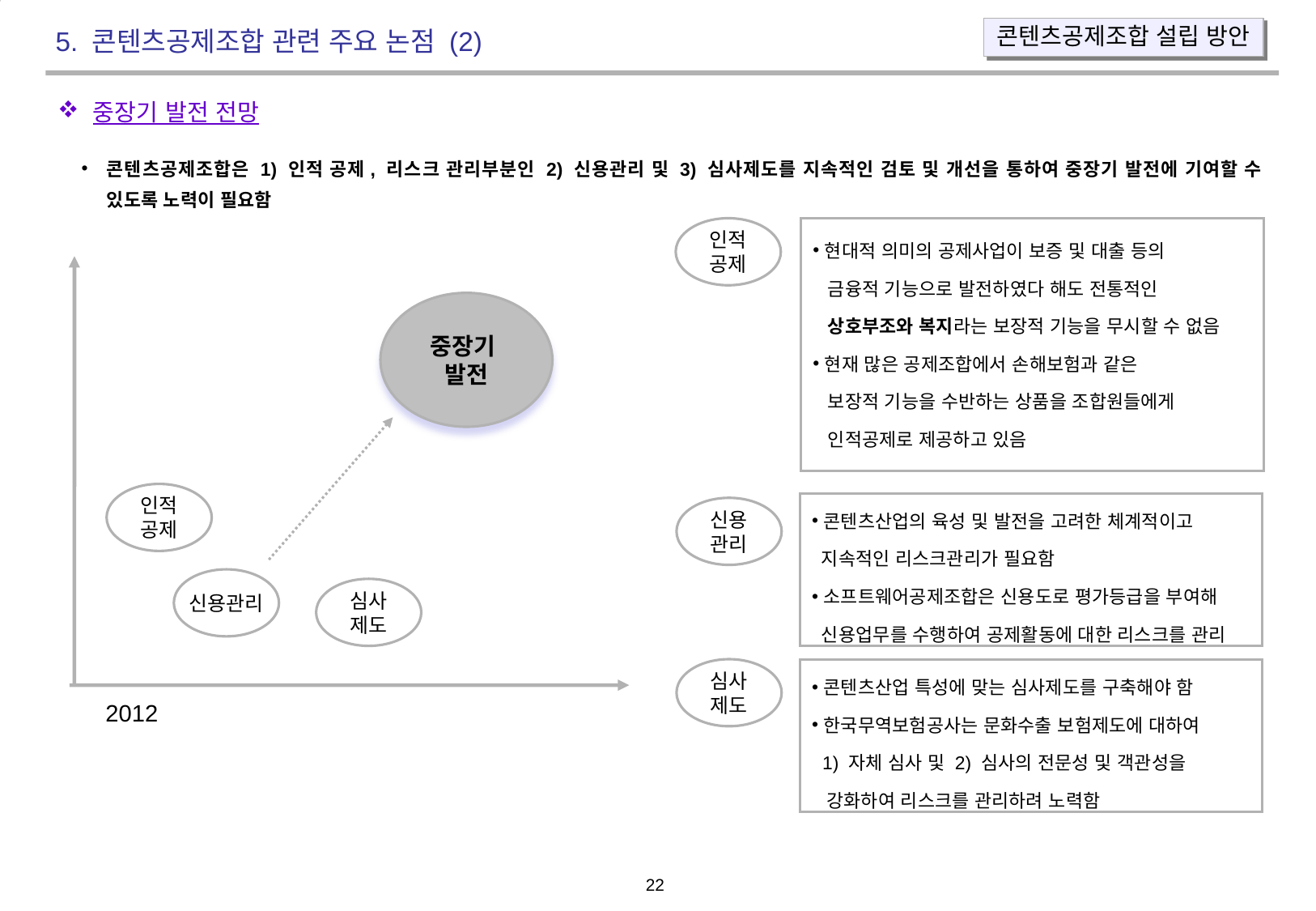

콘텐츠공제조합 설립 방안
5. 콘텐츠공제조합 관련 주요 논점 (2)
중장기 발전 전망
콘텐츠공제조합은 1) 인적 공제, 리스크 관리부분인 2) 신용관리 및 3) 심사제도를 지속적인 검토 및 개선을 통하여 중장기 발전에 기여할 수 있도록 노력이 필요함
인적
공제

현대적 의미의 공제사업이 보증 및 대출 등의
  금융적 기능으로 발전하였다 해도 전통적인
  상호부조와 복지라는 보장적 기능을 무시할 수 없음
현재 많은 공제조합에서 손해보험과 같은
  보장적 기능을 수반하는 상품을 조합원들에게
  인적공제로 제공하고 있음

중장기
발전

2012

인적
공제
콘텐츠산업의 육성 및 발전을 고려한 체계적이고
 지속적인 리스크관리가 필요함
소프트웨어공제조합은 신용도로 평가등급을 부여해
 신용업무를 수행하여 공제활동에 대한 리스크를 관리
신용
관리
신용관리
심사
제도
심사
제도
콘텐츠산업 특성에 맞는 심사제도를 구축해야 함
한국무역보험공사는 문화수출 보험제도에 대하여
  1) 자체 심사 및 2) 심사의 전문성 및 객관성을
  강화하여 리스크를 관리하려 노력함
 22